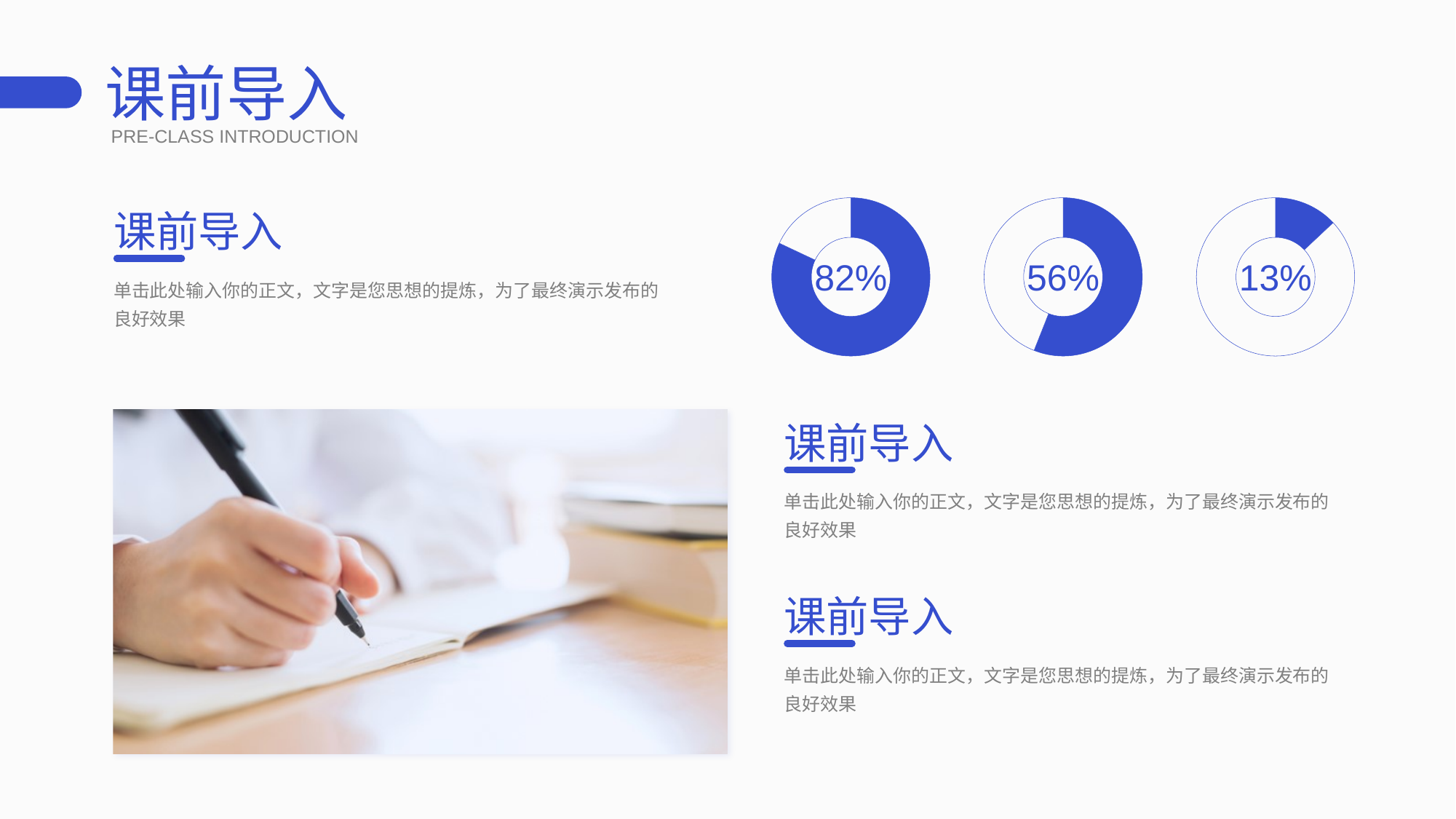

课前导入

PRE-CLASS INTRODUCTION

### Chart

| Category | 导入一 |
|---|---|
| 喜欢 | 8.2 |
| 不喜欢 | 1.8 |

### Chart

| Category | 导入二 |
|---|---|
| 喜欢 | 5.6 |
| 不喜欢 | 4.4 |

### Chart

| Category | 导入三 |
|---|---|
| 喜欢 | 1.3 |
| 不喜欢 | 8.7 |
课前导入
82%
56%
13%
单击此处输入你的正文，文字是您思想的提炼，为了最终演示发布的良好效果

课前导入
单击此处输入你的正文，文字是您思想的提炼，为了最终演示发布的良好效果
课前导入
单击此处输入你的正文，文字是您思想的提炼，为了最终演示发布的良好效果